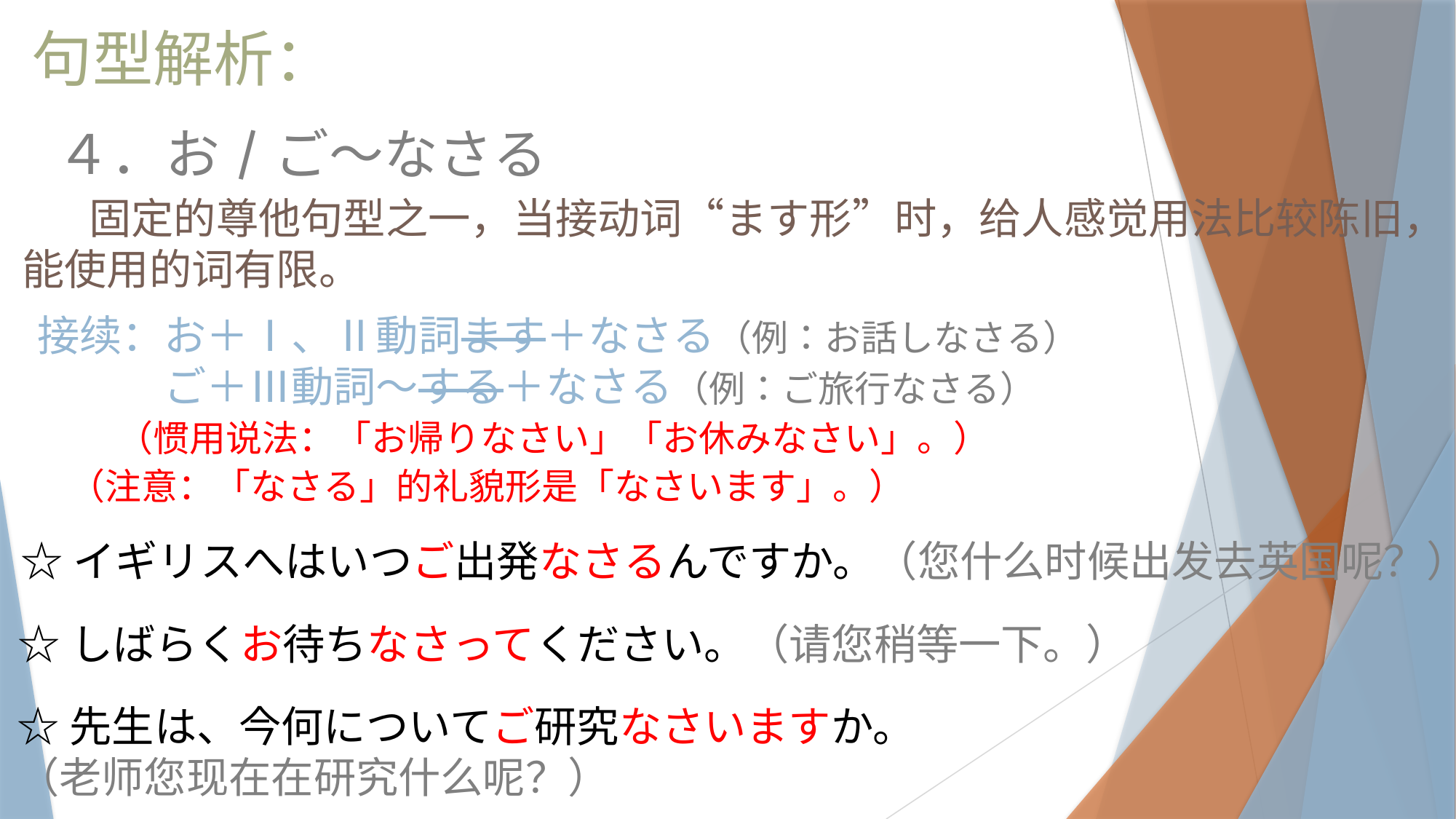

句型解析：
４．お/ご～なさる
      固定的尊他句型之一，当接动词“ます形”时，给人感觉用法比较陈旧，能使用的词有限。
接续：お＋Ⅰ、Ⅱ動詞ます＋なさる（例：お話しなさる）
　　　ご＋Ⅲ動詞～する＋なさる（例：ご旅行なさる）
（惯用说法：「お帰りなさい」「お休みなさい」。）
（注意：「なさる」的礼貌形是「なさいます」。）
☆イギリスへはいつご出発なさるんですか。（您什么时候出发去英国呢？）
☆しばらくお待ちなさってください。（请您稍等一下。）
☆先生は、今何についてご研究なさいますか。
（老师您现在在研究什么呢？）